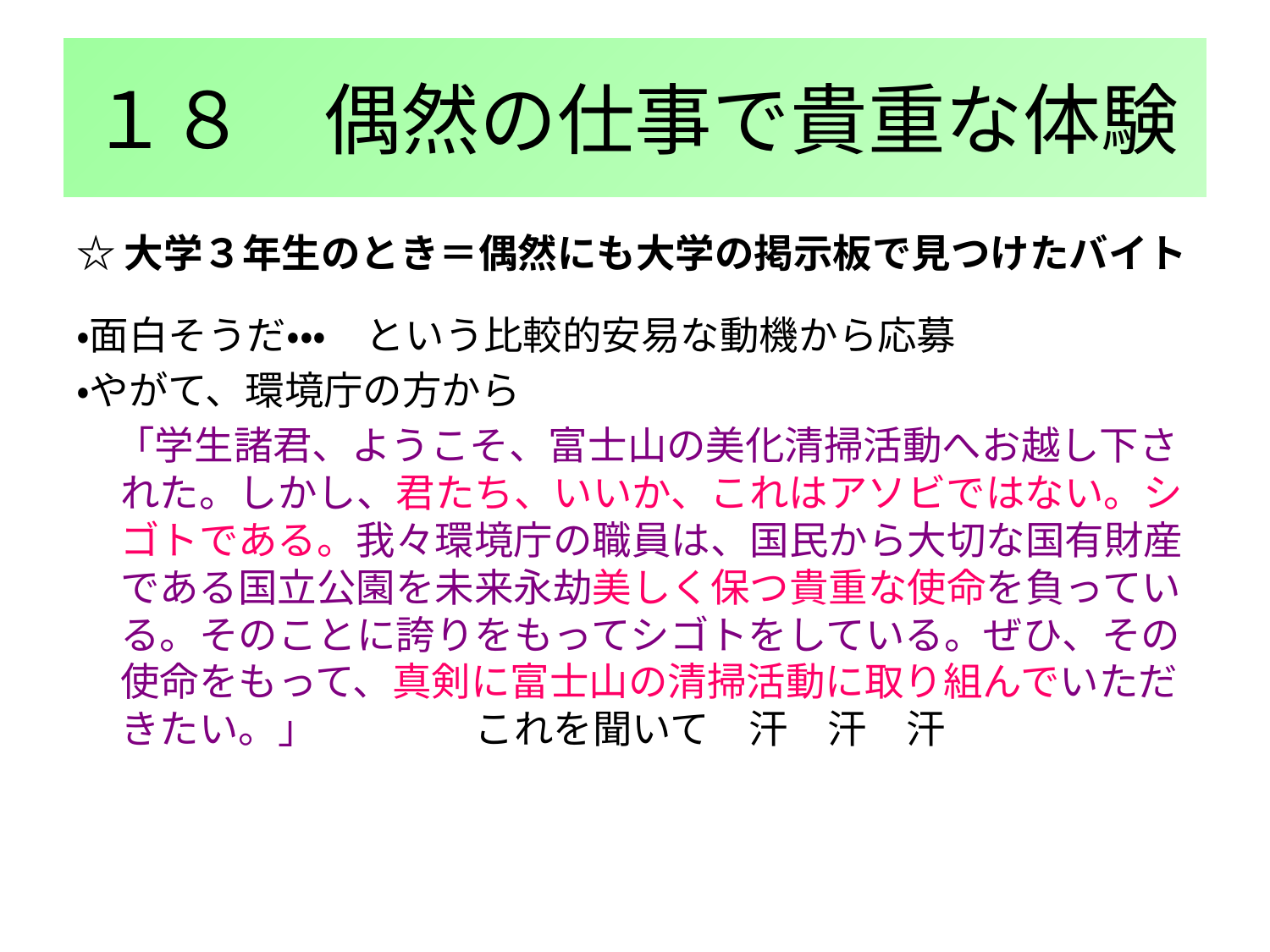

# １８　偶然の仕事で貴重な体験
☆大学３年生のとき＝偶然にも大学の掲示板で見つけたバイト

・面白そうだ・・・　という比較的安易な動機から応募
・やがて、環境庁の方から
　「学生諸君、ようこそ、富士山の美化清掃活動へお越し下された。しかし、君たち、いいか、これはアソビではない。シゴトである。我々環境庁の職員は、国民から大切な国有財産である国立公園を未来永劫美しく保つ貴重な使命を負っている。そのことに誇りをもってシゴトをしている。ぜひ、その使命をもって、真剣に富士山の清掃活動に取り組んでいただきたい。」　　　　これを聞いて　汗　汗　汗